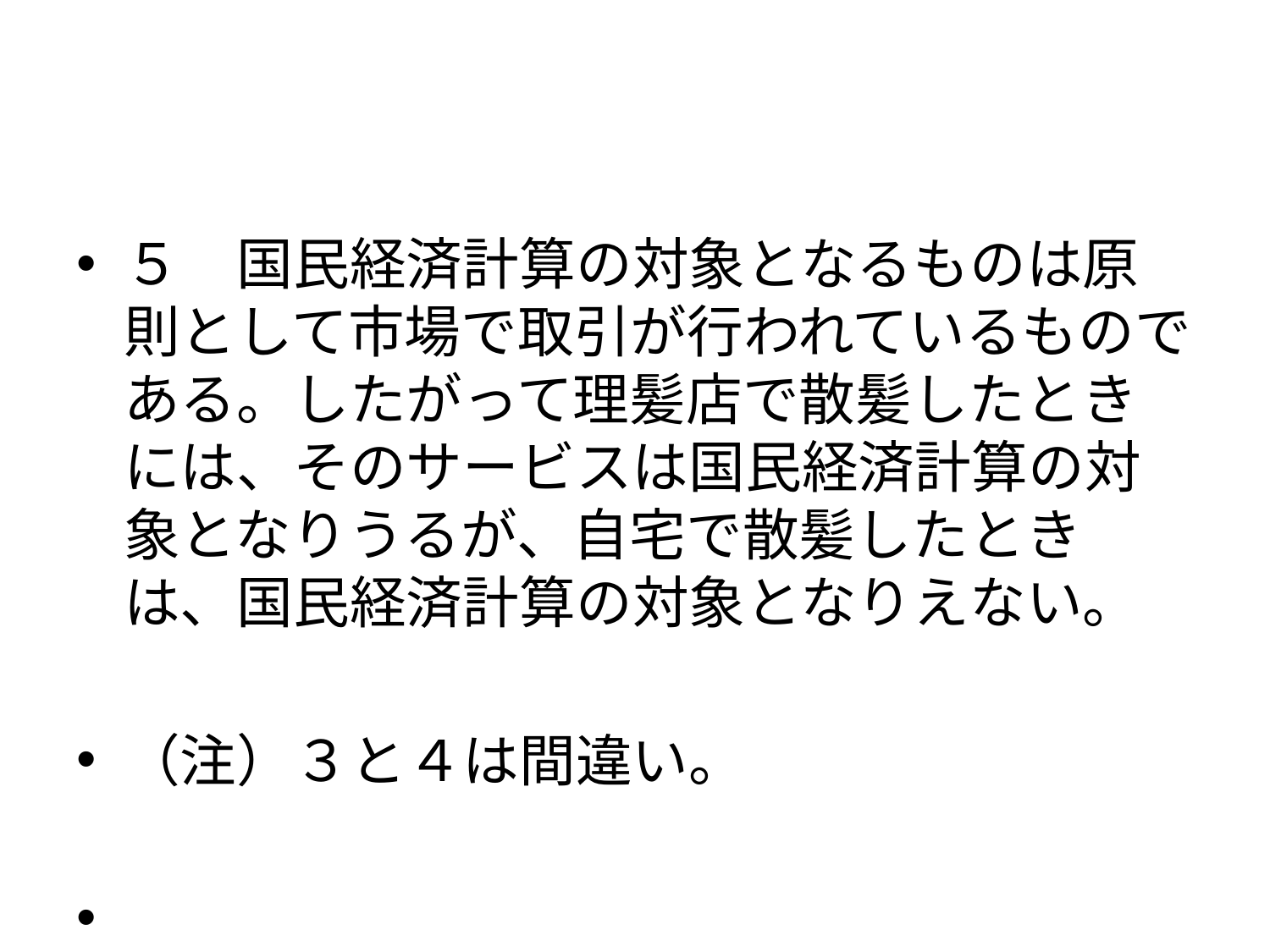

#
５　国民経済計算の対象となるものは原則として市場で取引が行われているものである。したがって理髪店で散髪したときには、そのサービスは国民経済計算の対象となりうるが、自宅で散髪したときは、国民経済計算の対象となりえない。

（注）３と４は間違い。